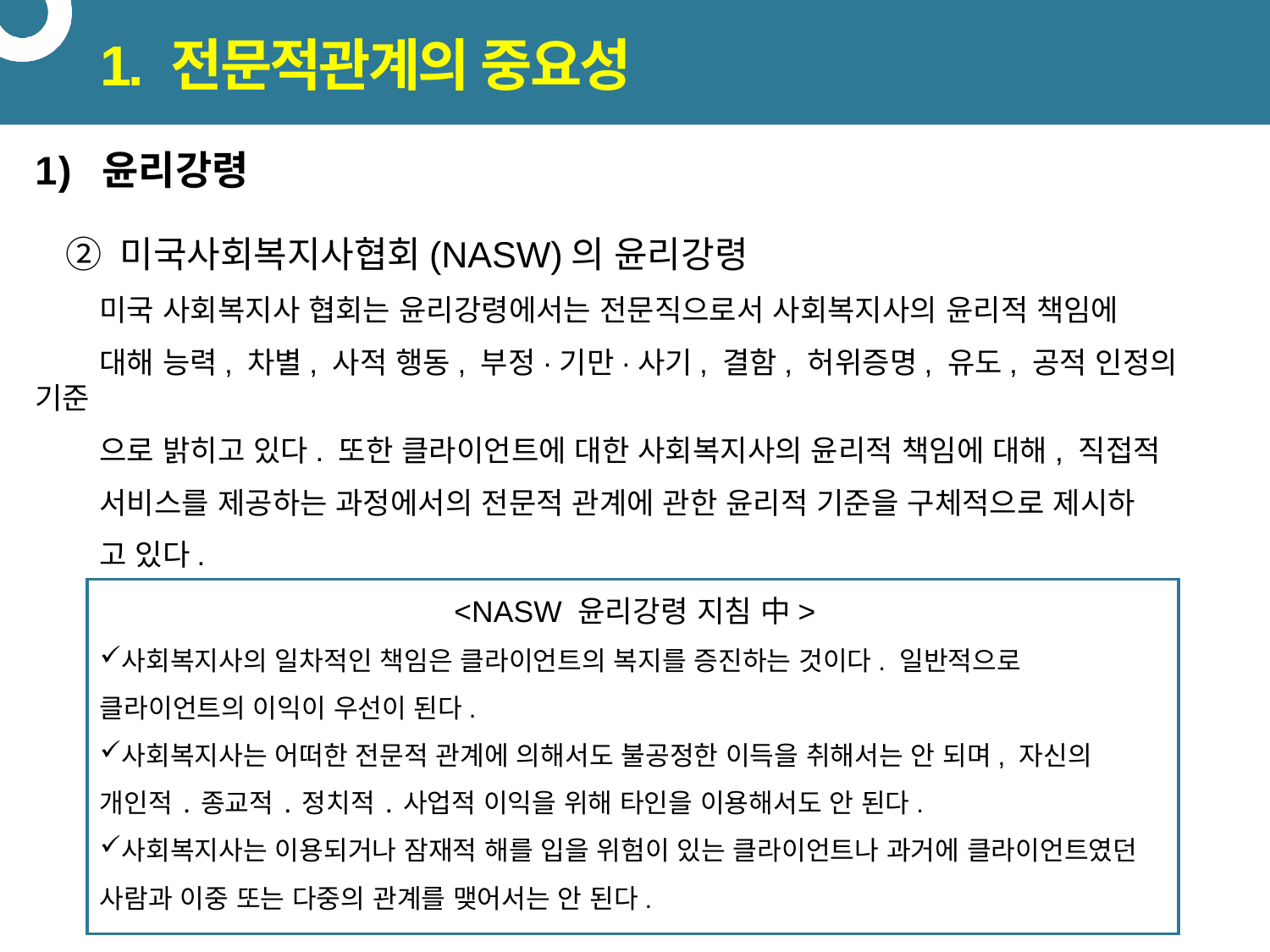

# 1. 전문적관계의 중요성
윤리강령
   ② 미국사회복지사협회(NASW)의 윤리강령
       미국 사회복지사 협회는 윤리강령에서는 전문직으로서 사회복지사의 윤리적 책임에
       대해 능력, 차별, 사적 행동, 부정·기만·사기, 결함, 허위증명, 유도, 공적 인정의 기준
       으로 밝히고 있다. 또한 클라이언트에 대한 사회복지사의 윤리적 책임에 대해, 직접적
       서비스를 제공하는 과정에서의 전문적 관계에 관한 윤리적 기준을 구체적으로 제시하
       고 있다.

<NASW 윤리강령 지침 中>

사회복지사의 일차적인 책임은 클라이언트의 복지를 증진하는 것이다. 일반적으로 클라이언트의 이익이 우선이 된다.
사회복지사는 어떠한 전문적 관계에 의해서도 불공정한 이득을 취해서는 안 되며, 자신의 개인적 ․ 종교적 ․ 정치적 ․ 사업적 이익을 위해 타인을 이용해서도 안 된다.
사회복지사는 이용되거나 잠재적 해를 입을 위험이 있는 클라이언트나 과거에 클라이언트였던 사람과 이중 또는 다중의 관계를 맺어서는 안 된다.